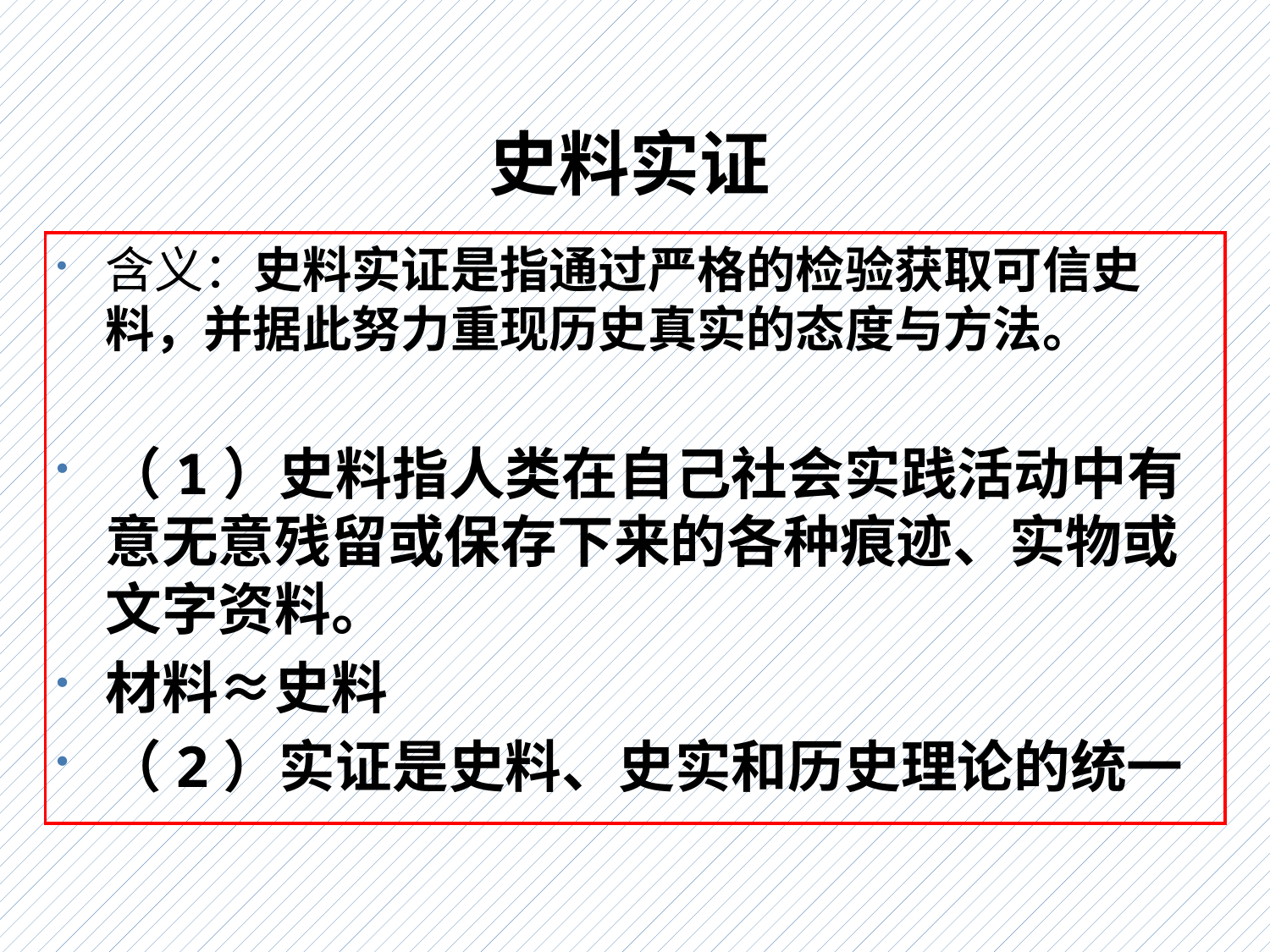

# 史料实证
含义：史料实证是指通过严格的检验获取可信史料，并据此努力重现历史真实的态度与方法。

（1）史料指人类在自己社会实践活动中有意无意残留或保存下来的各种痕迹、实物或文字资料。
材料≈史料
（2）实证是史料、史实和历史理论的统一